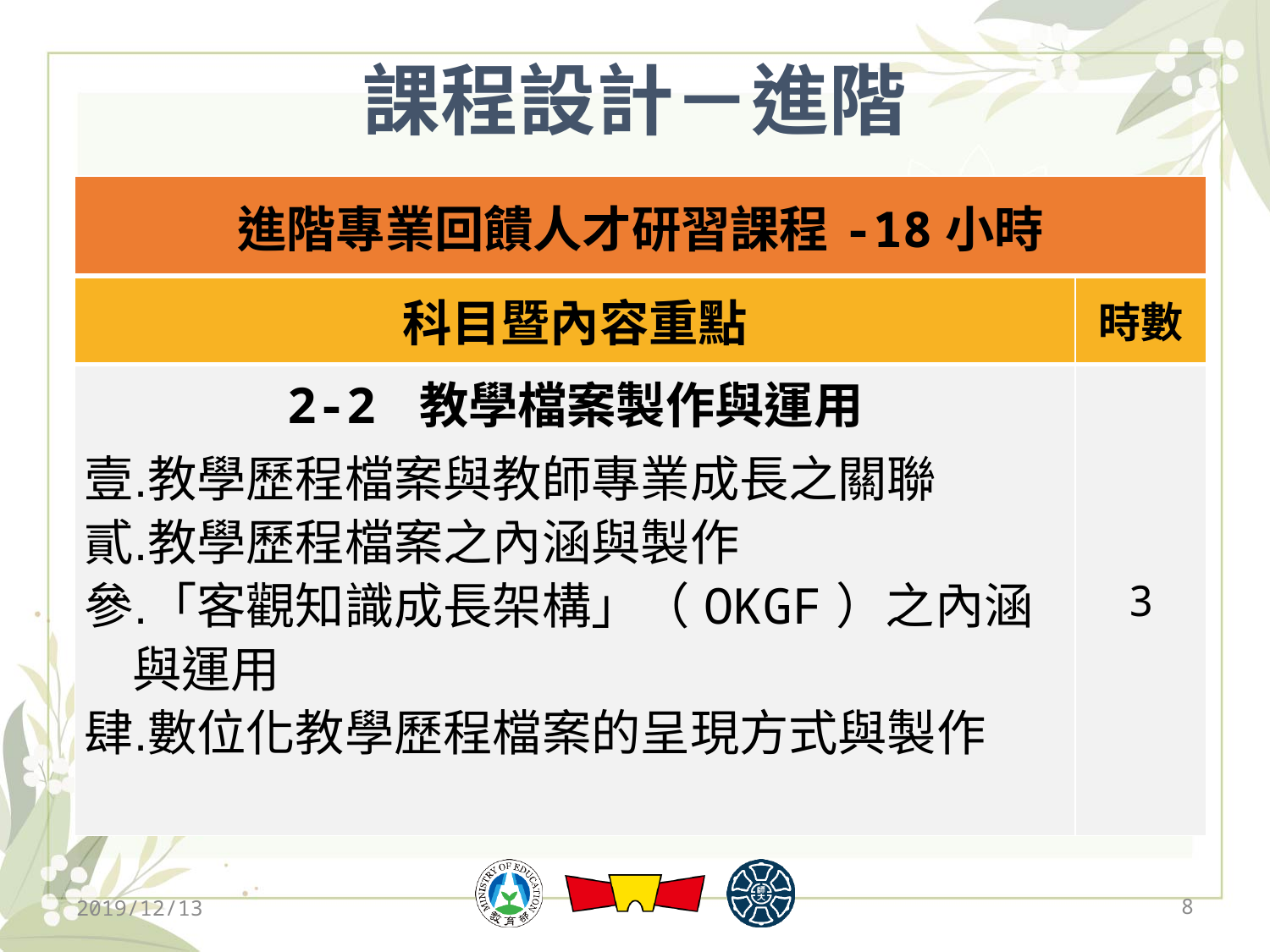

# 課程設計－進階
| 進階專業回饋人才研習課程-18小時 |  |
| --- | --- |
| 科目暨內容重點 | 時數 |
| 2-2 教學檔案製作與運用 教學歷程檔案與教師專業成長之關聯 教學歷程檔案之內涵與製作 「客觀知識成長架構」（OKGF）之內涵與運用 數位化教學歷程檔案的呈現方式與製作 | 3 |
2019/12/13
8